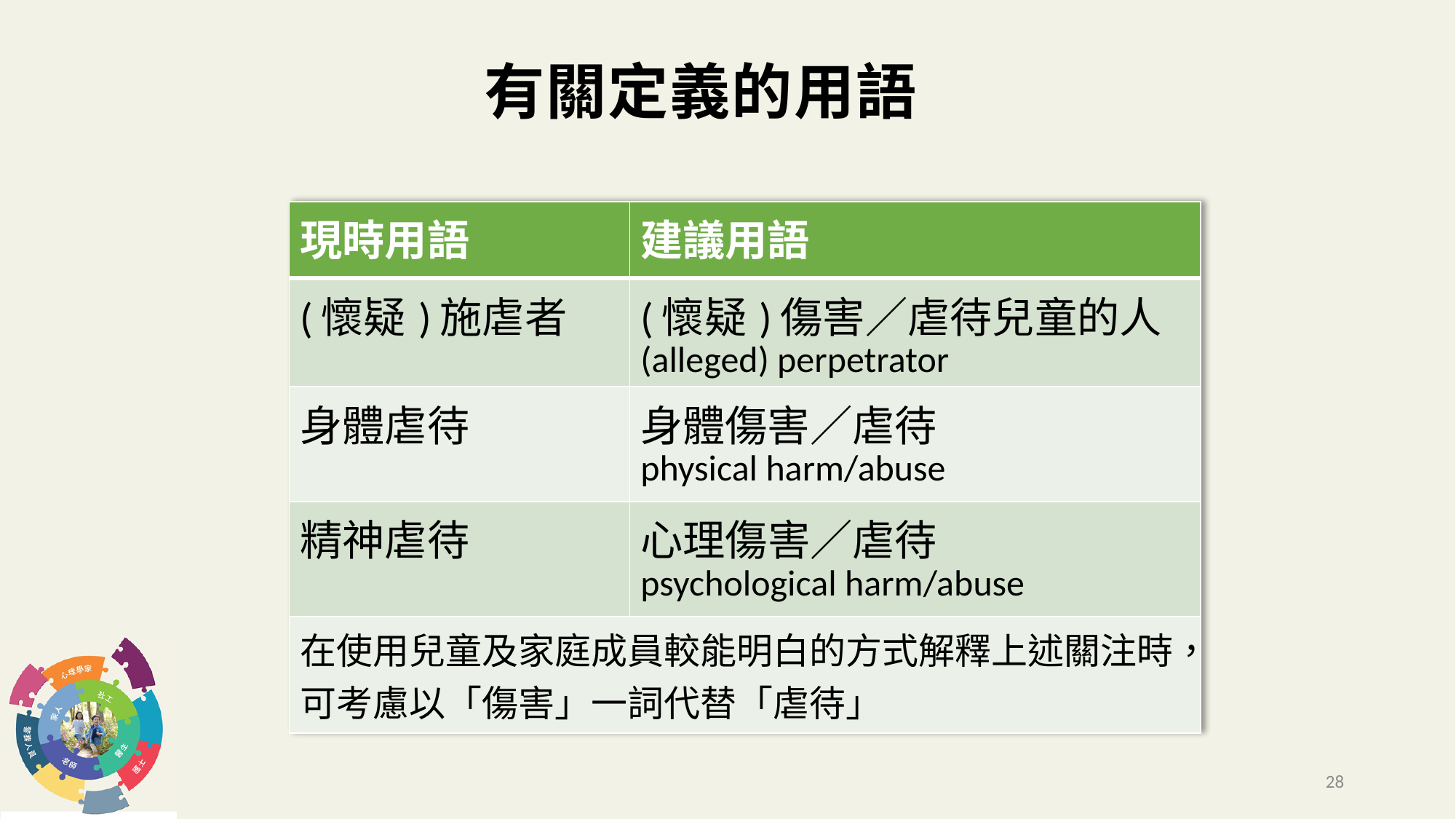

# 有關定義的用語
| 現時用語 | 建議用語 |
| --- | --- |
| (懷疑)施虐者 | (懷疑)傷害／虐待兒童的人 (alleged) perpetrator |
| 身體虐待 | 身體傷害／虐待 physical harm/abuse |
| 精神虐待 | 心理傷害／虐待 psychological harm/abuse |
| 在使用兒童及家庭成員較能明白的方式解釋上述關注時，可考慮以「傷害」一詞代替「虐待」 |  |

28